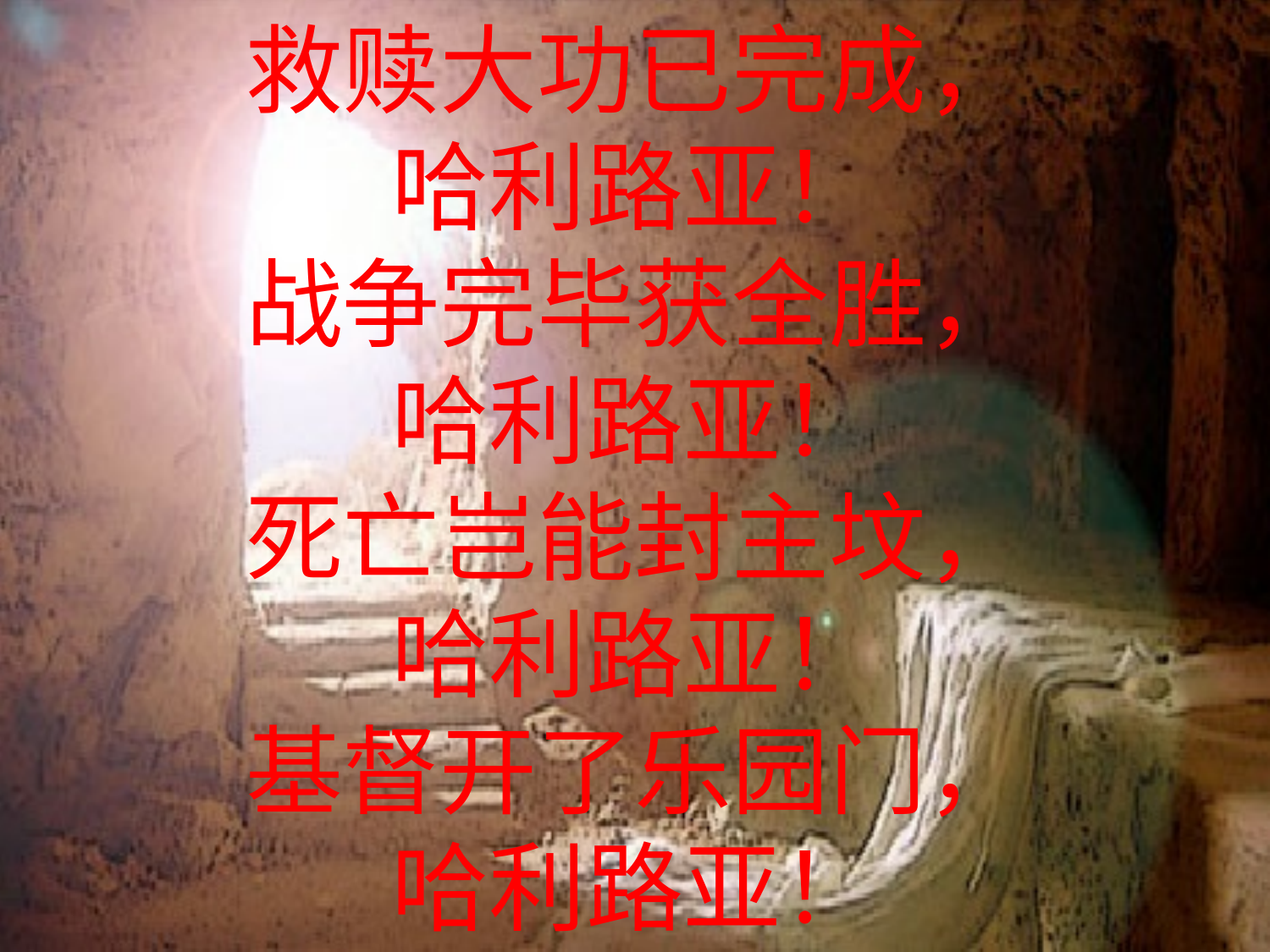

# 救赎大功已完成， 哈利路亚！ 战争完毕获全胜， 哈利路亚！ 死亡岂能封主坟， 哈利路亚！ 基督开了乐园门， 哈利路亚！